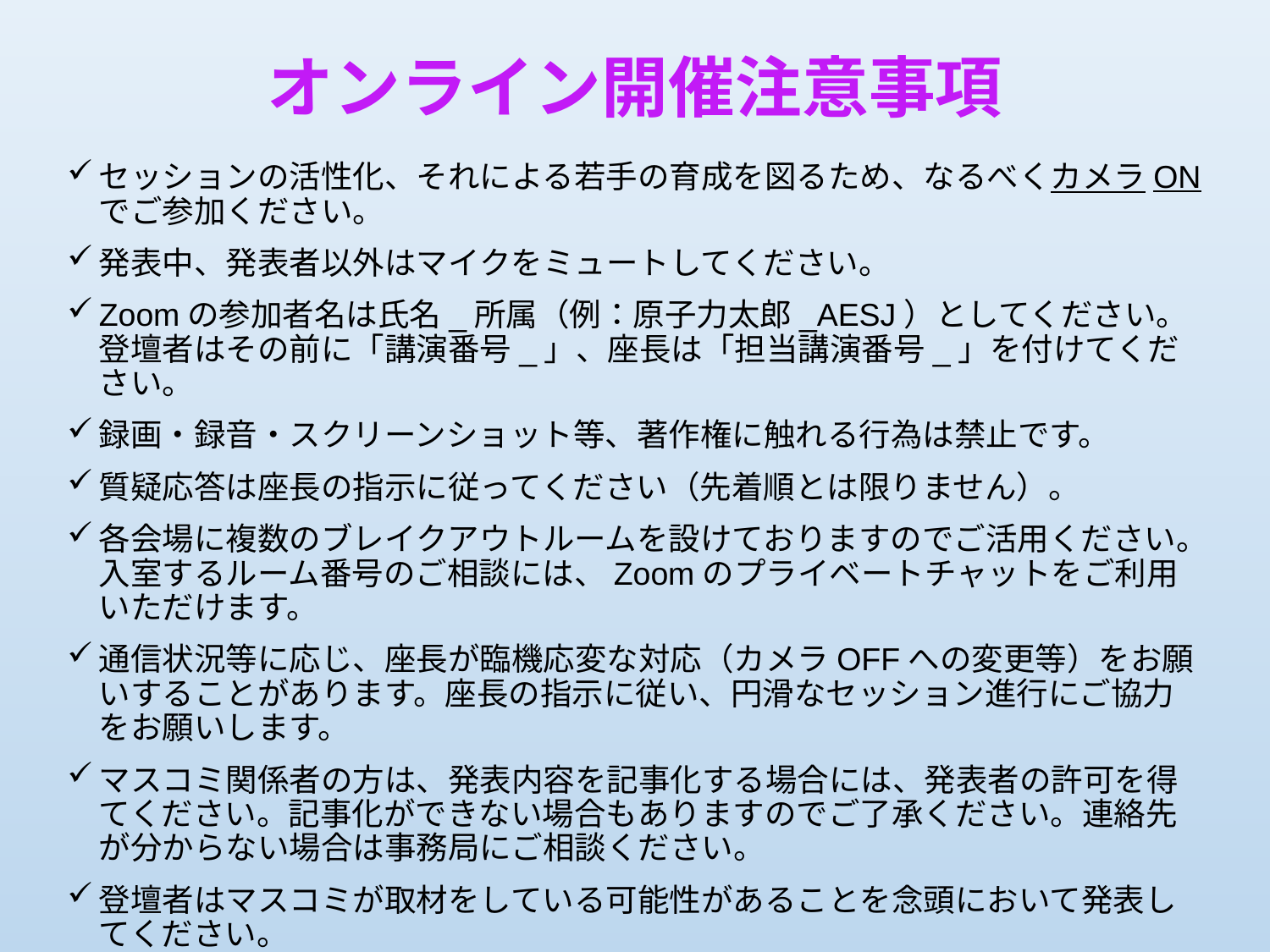

# オンライン開催注意事項
セッションの活性化、それによる若手の育成を図るため、なるべくカメラONでご参加ください。
発表中、発表者以外はマイクをミュートしてください。
Zoomの参加者名は氏名_所属（例：原子力太郎_AESJ）としてください。登壇者はその前に「講演番号_」、座長は「担当講演番号_」を付けてください。
録画・録音・スクリーンショット等、著作権に触れる行為は禁止です。
質疑応答は座長の指示に従ってください（先着順とは限りません）。
各会場に複数のブレイクアウトルームを設けておりますのでご活用ください。入室するルーム番号のご相談には、Zoomのプライベートチャットをご利用いただけます。
通信状況等に応じ、座長が臨機応変な対応（カメラOFFへの変更等）をお願いすることがあります。座長の指示に従い、円滑なセッション進行にご協力をお願いします。
マスコミ関係者の方は、発表内容を記事化する場合には、発表者の許可を得てください。記事化ができない場合もありますのでご了承ください。連絡先が分からない場合は事務局にご相談ください。
登壇者はマスコミが取材をしている可能性があることを念頭において発表してください。
運営側の指示に従わない場合、座長またはホストが退出させることがあります。